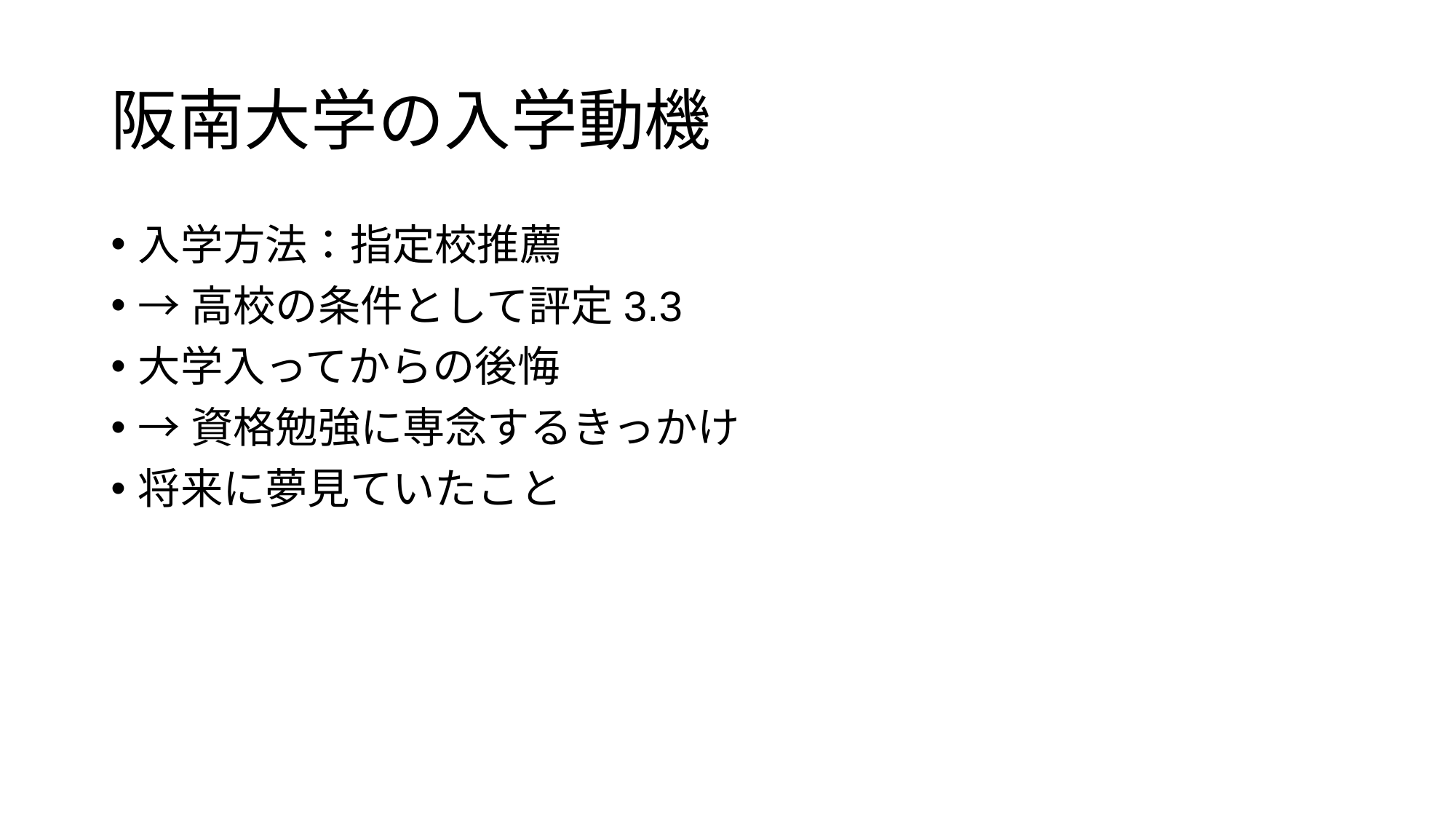

# 阪南大学の入学動機
入学方法：指定校推薦
→高校の条件として評定3.3
大学入ってからの後悔
→資格勉強に専念するきっかけ
将来に夢見ていたこと